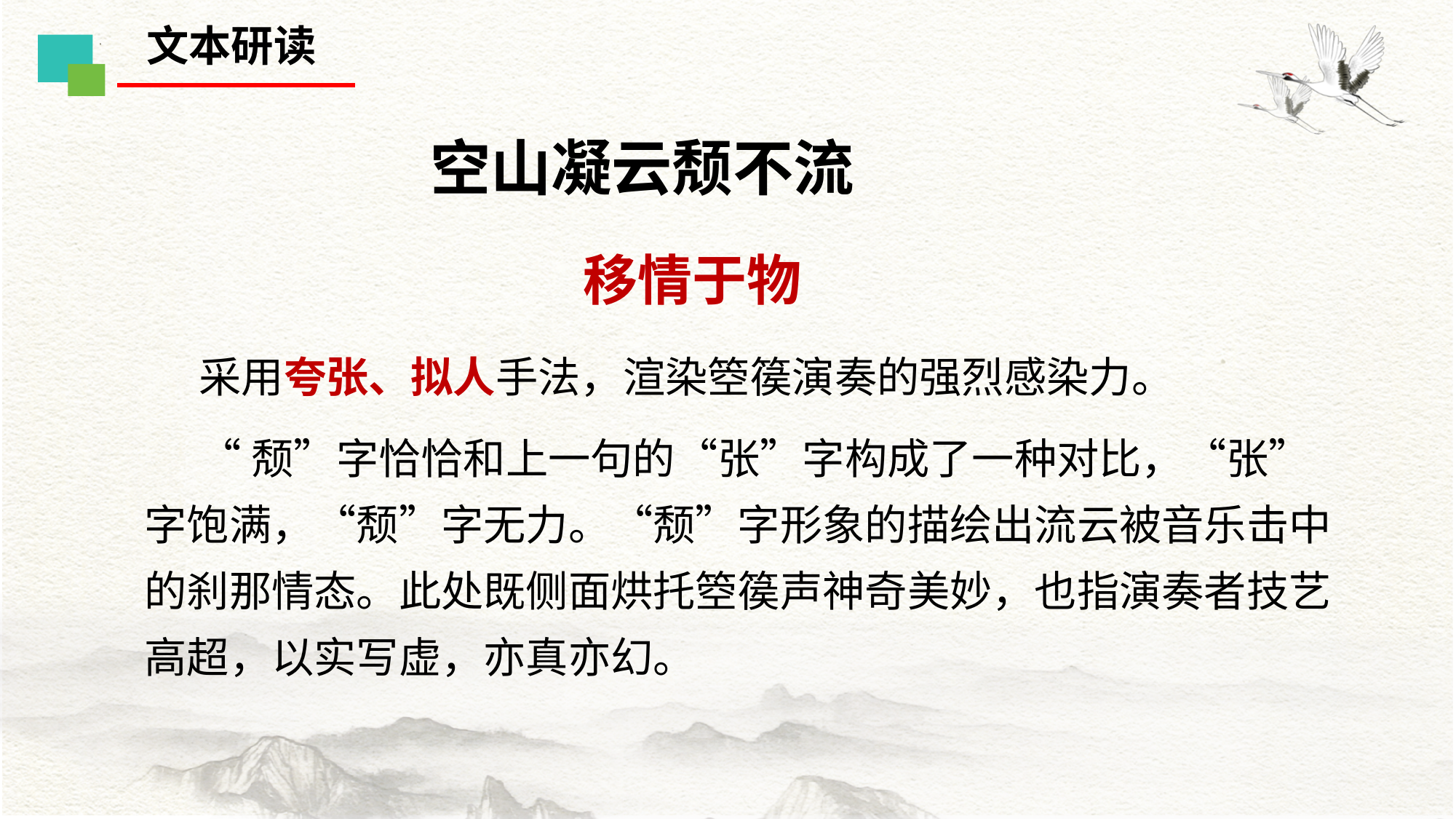

文本研读

空山凝云颓不流
移情于物
采用夸张、拟人手法，渲染箜篌演奏的强烈感染力。
“颓”字恰恰和上一句的“张”字构成了一种对比，“张”字饱满，“颓”字无力。“颓”字形象的描绘出流云被音乐击中的刹那情态。此处既侧面烘托箜篌声神奇美妙，也指演奏者技艺高超，以实写虚，亦真亦幻。